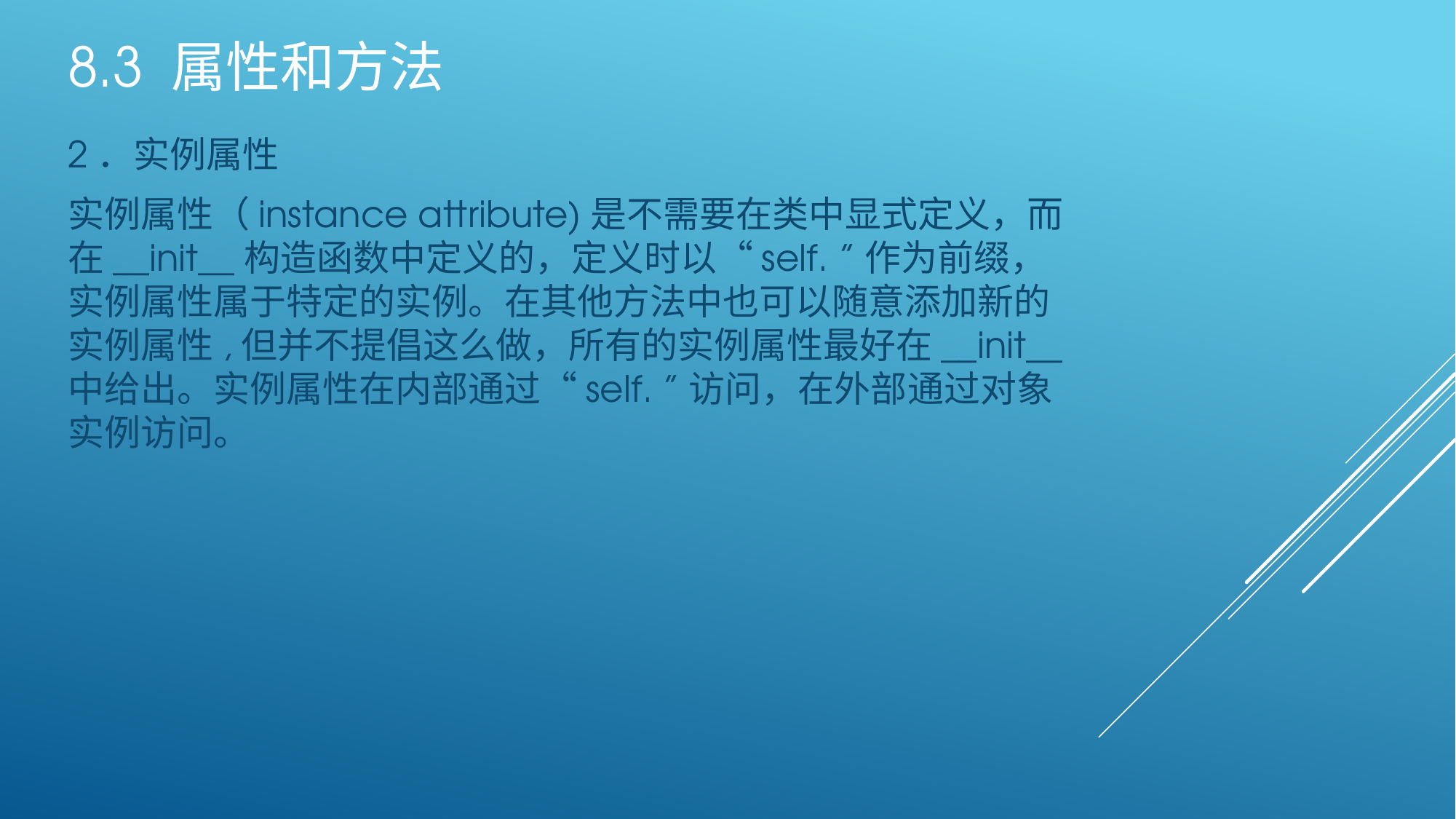

# 8.3 属性和方法
2．实例属性
实例属性（instance attribute)是不需要在类中显式定义，而在__init__构造函数中定义的，定义时以“self. ”作为前缀，实例属性属于特定的实例。在其他方法中也可以随意添加新的实例属性,但并不提倡这么做，所有的实例属性最好在__init__中给出。实例属性在内部通过“self. ”访问，在外部通过对象实例访问。